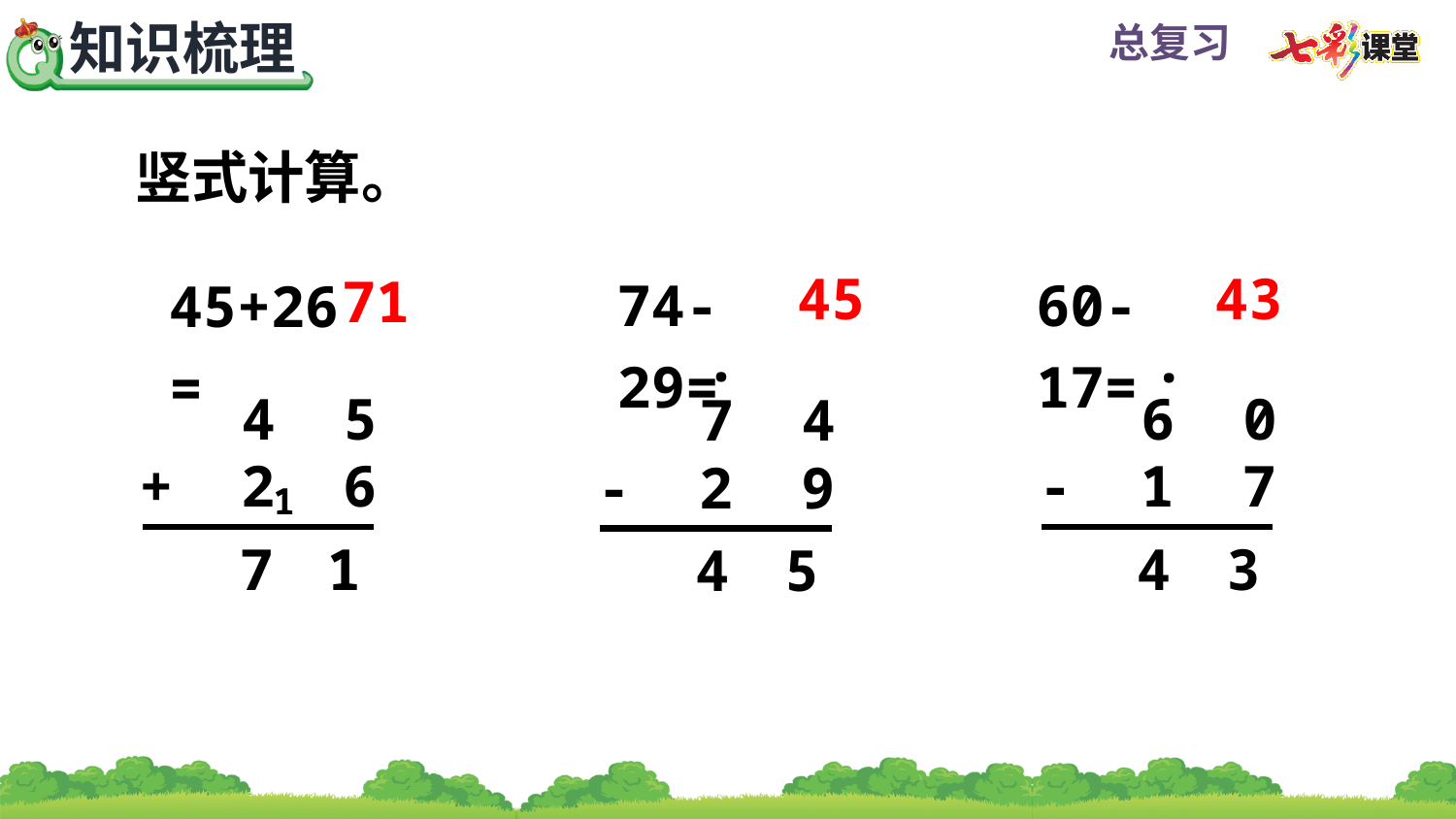

竖式计算。
74-29=
60-17=
45+26=
43
45
71
.
.
   4  5
+  2  6
   6  0
-  1  7
   7  4
-  2  9
1
7
1
4
3
4
5